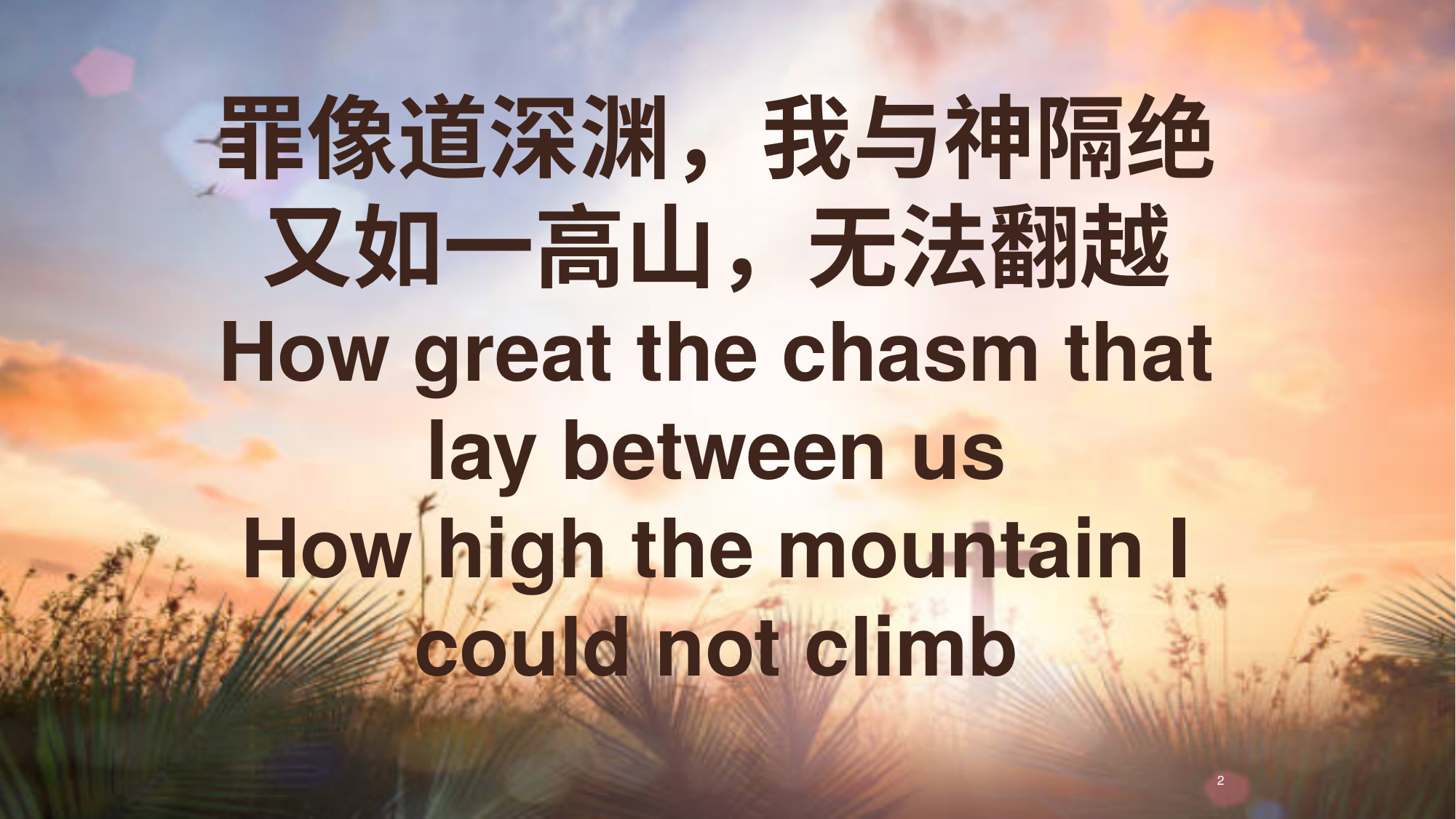

罪像道深渊，我与神隔绝
又如一高山，无法翻越
How great the chasm that lay between us
How high the mountain I could not climb
2